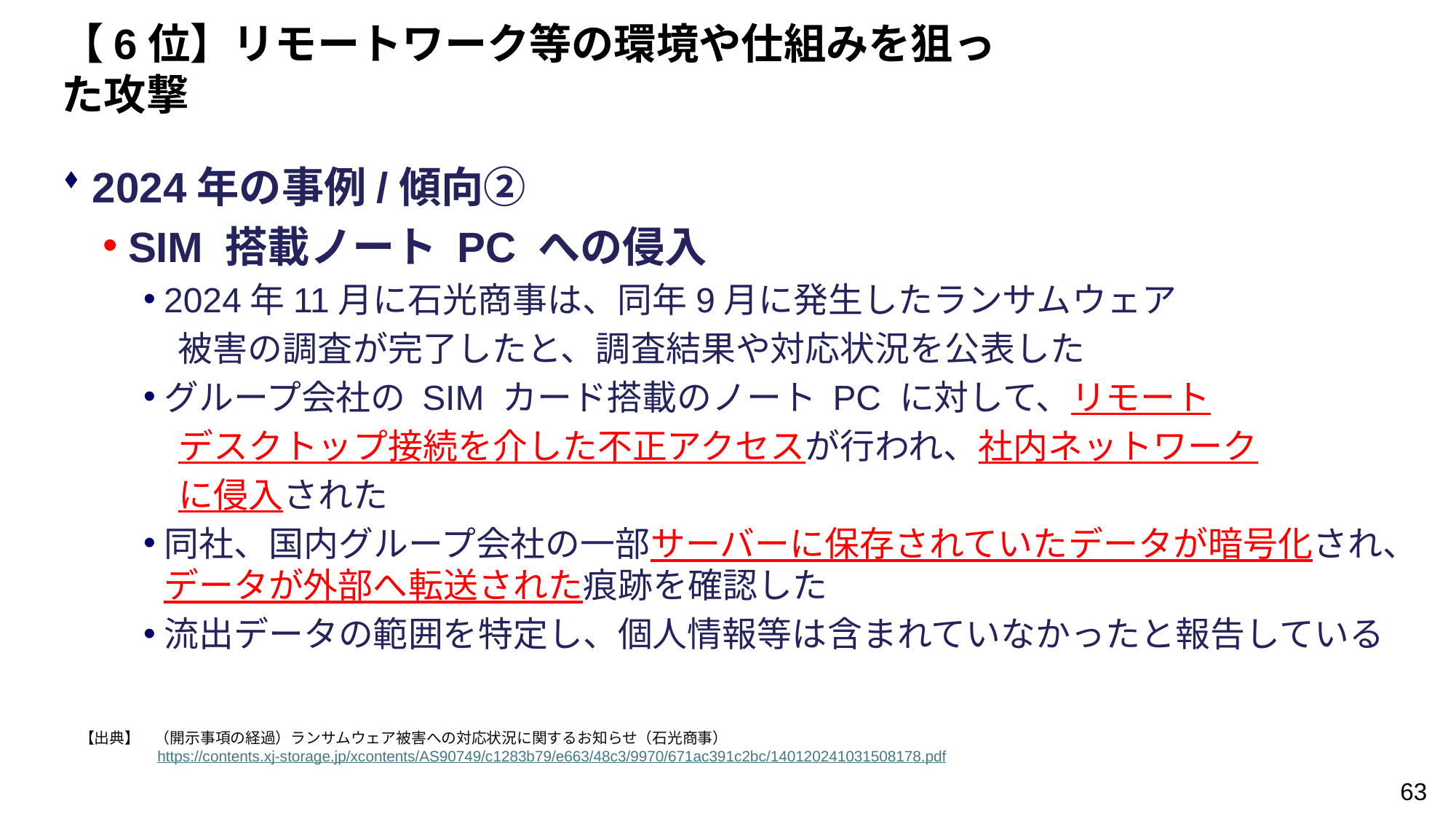

【6位】リモートワーク等の環境や仕組みを狙った攻撃
2024年の事例/傾向②
SIM 搭載ノート PC への侵入
2024年11月に石光商事は、同年9月に発生したランサムウェア
　被害の調査が完了したと、調査結果や対応状況を公表した
グループ会社の SIM カード搭載のノート PC に対して、リモート
　デスクトップ接続を介した不正アクセスが行われ、社内ネットワーク
　に侵入された
同社、国内グループ会社の一部サーバーに保存されていたデータが暗号化され、データが外部へ転送された痕跡を確認した
流出データの範囲を特定し、個人情報等は含まれていなかったと報告している

【出典】　（開示事項の経過）ランサムウェア被害への対応状況に関するお知らせ（石光商事）
  　　　　 https://contents.xj-storage.jp/xcontents/AS90749/c1283b79/e663/48c3/9970/671ac391c2bc/140120241031508178.pdf
63